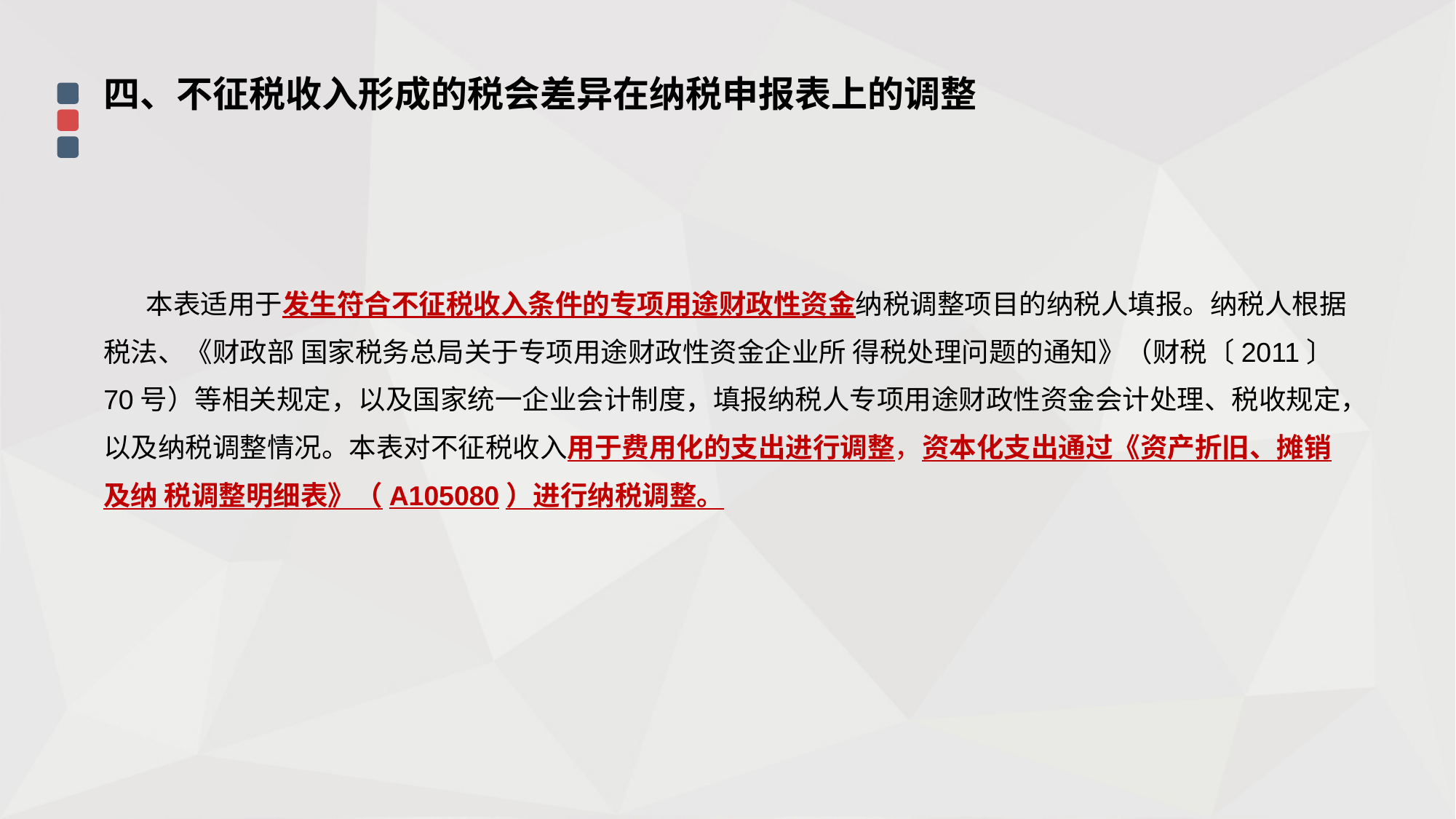

四、不征税收入形成的税会差异在纳税申报表上的调整
本表适用于发生符合不征税收入条件的专项用途财政性资金纳税调整项目的纳税人填报。纳税人根据税法、《财政部 国家税务总局关于专项用途财政性资金企业所 得税处理问题的通知》（财税〔2011〕70号）等相关规定，以及国家统一企业会计制度，填报纳税人专项用途财政性资金会计处理、税收规定，以及纳税调整情况。本表对不征税收入用于费用化的支出进行调整，资本化支出通过《资产折旧、摊销及纳 税调整明细表》（A105080）进行纳税调整。